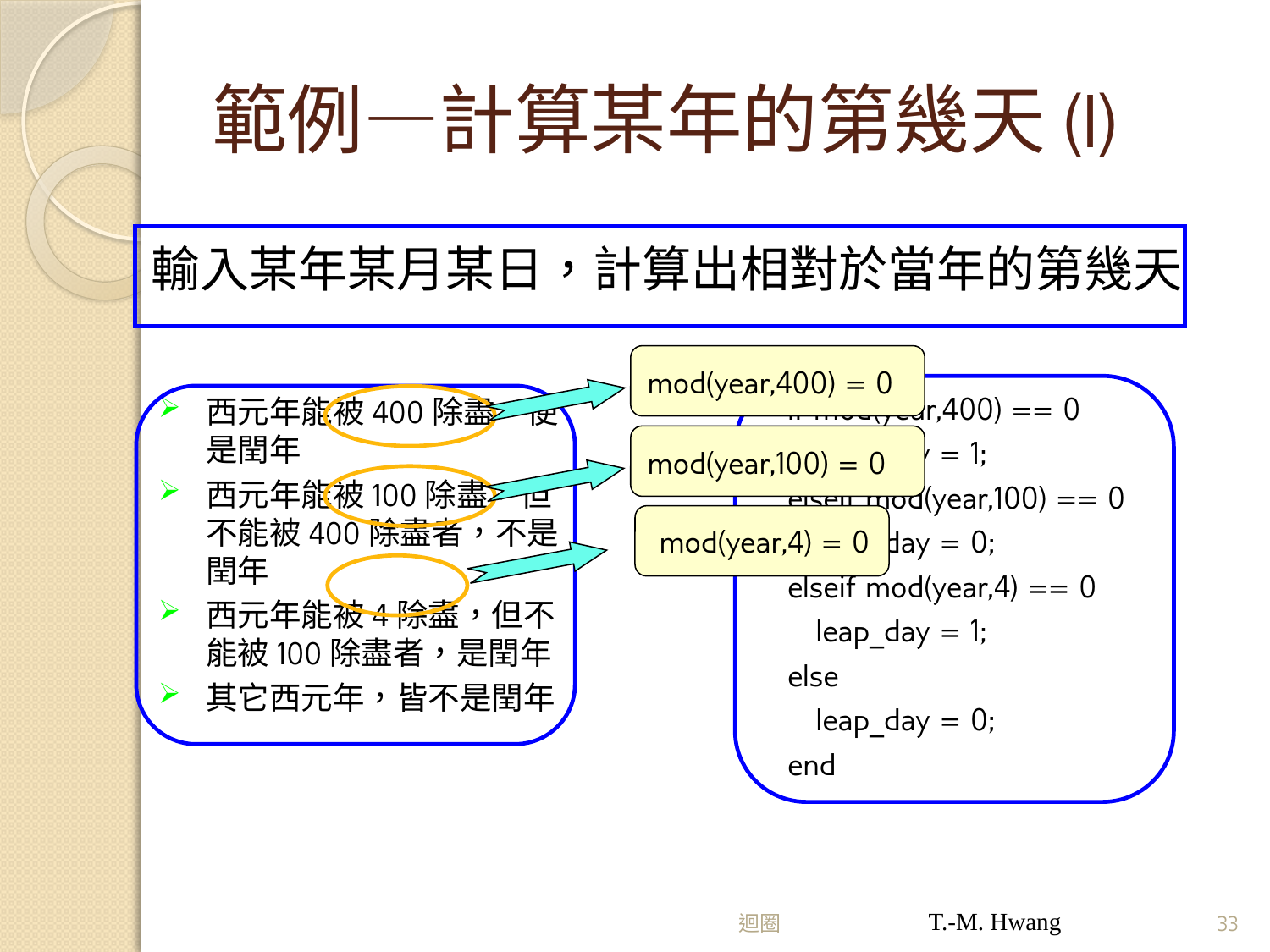

# 範例—計算某年的第幾天(I)

輸入某年某月某日，計算出相對於當年的第幾天

mod(year,400) = 0

if mod(year,400) == 0
   leap_day = 1;
elseif mod(year,100) == 0
   leap_day = 0;
elseif mod(year,4) == 0
   leap_day = 1;
else
   leap_day = 0;
end

西元年能被400除盡，便是閏年
西元年能被100除盡，但不能被400除盡者，不是閏年
西元年能被4除盡，但不能被100除盡者，是閏年
其它西元年，皆不是閏年

mod(year,100) = 0

mod(year,4) = 0

迴圈
T.-M. Hwang
33